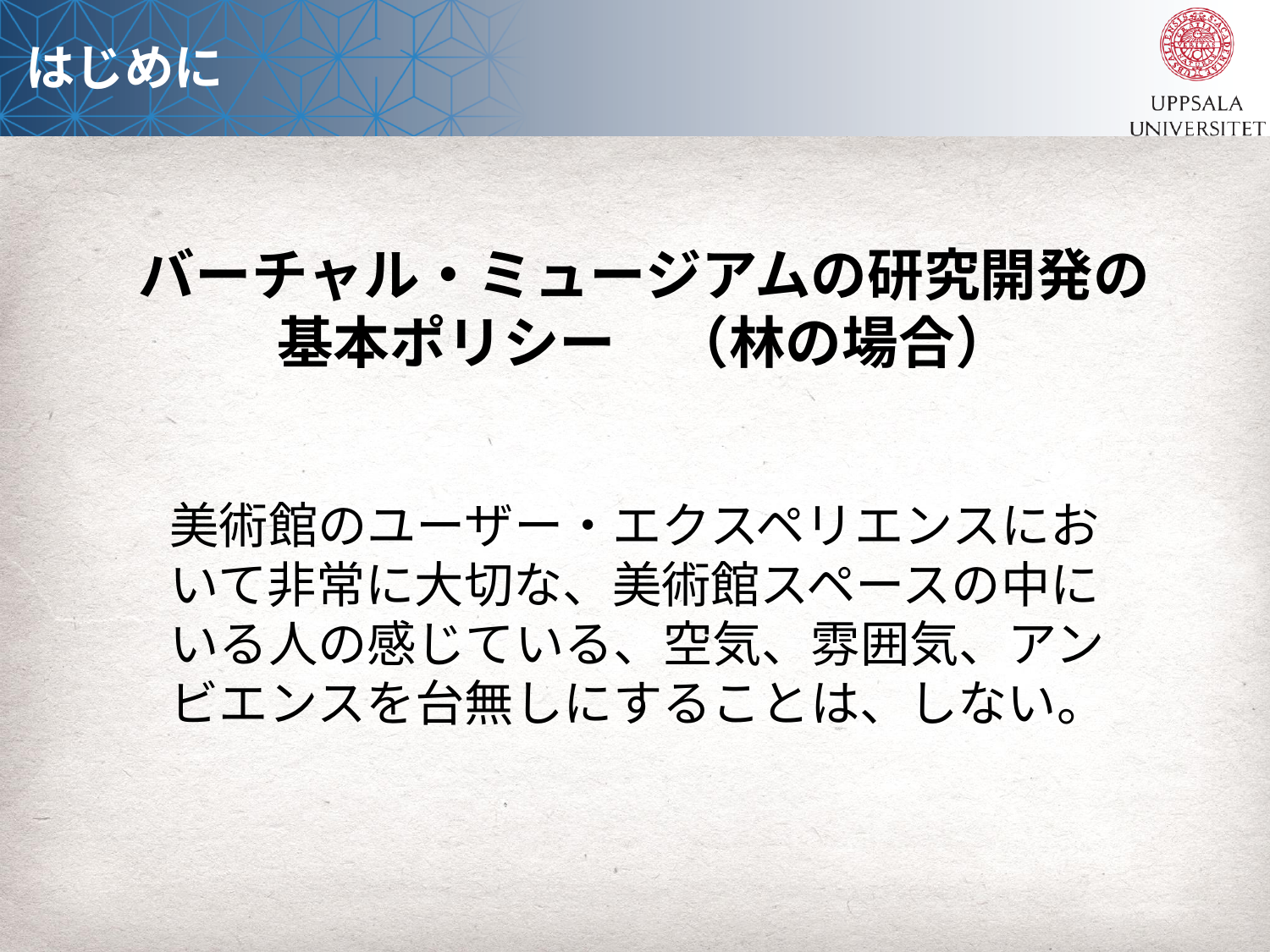

はじめに
バーチャル・ミュージアムの研究開発の
基本ポリシー　（林の場合）
美術館のユーザー・エクスペリエンスにおいて非常に大切な、美術館スペースの中にいる人の感じている、空気、雰囲気、アンビエンスを台無しにすることは、しない。